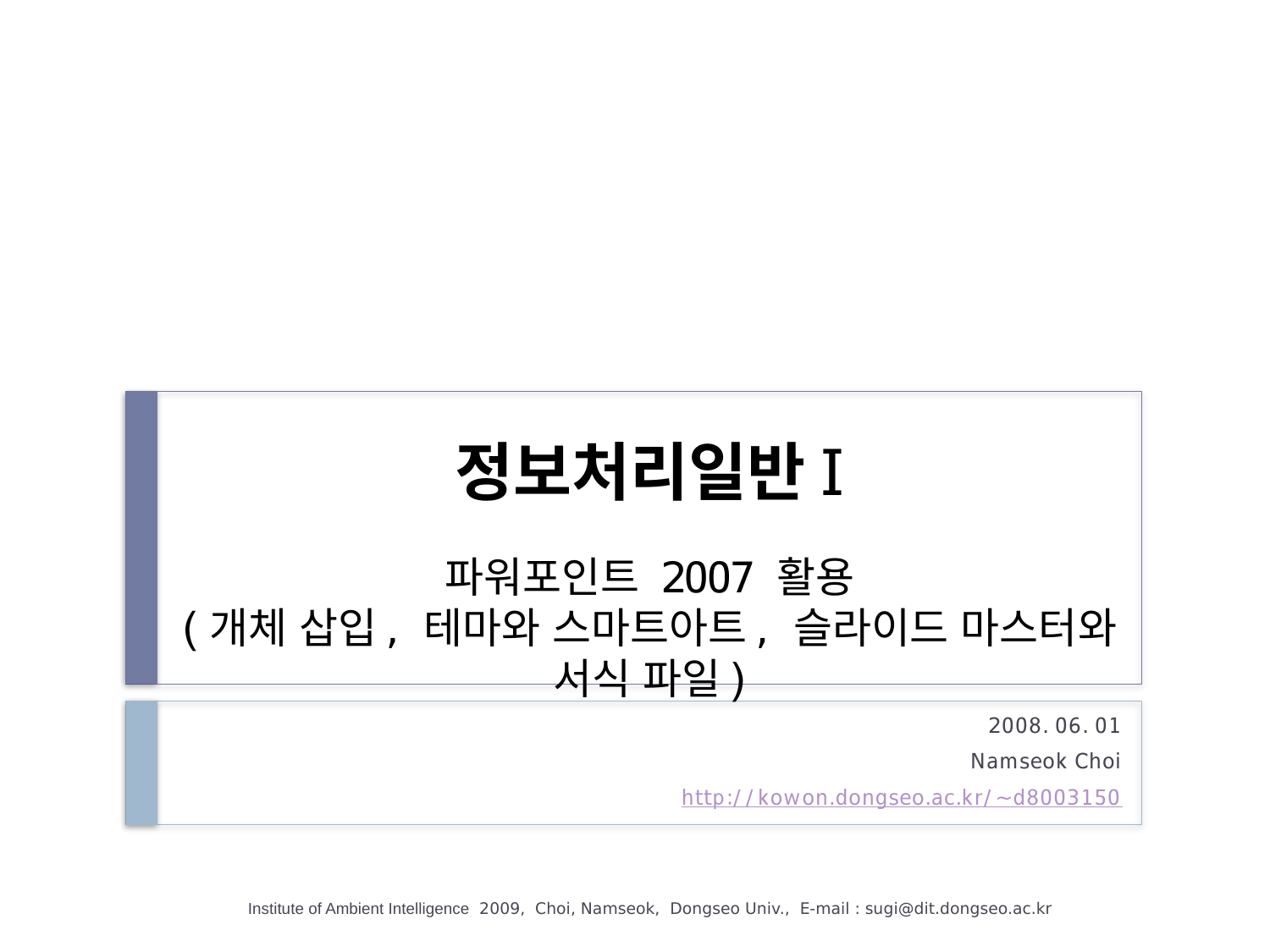

# 정보처리일반I 파워포인트 2007 활용 (개체 삽입, 테마와 스마트아트, 슬라이드 마스터와 서식 파일)
2008. 06. 01
Namseok Choi
http://kowon.dongseo.ac.kr/~d8003150